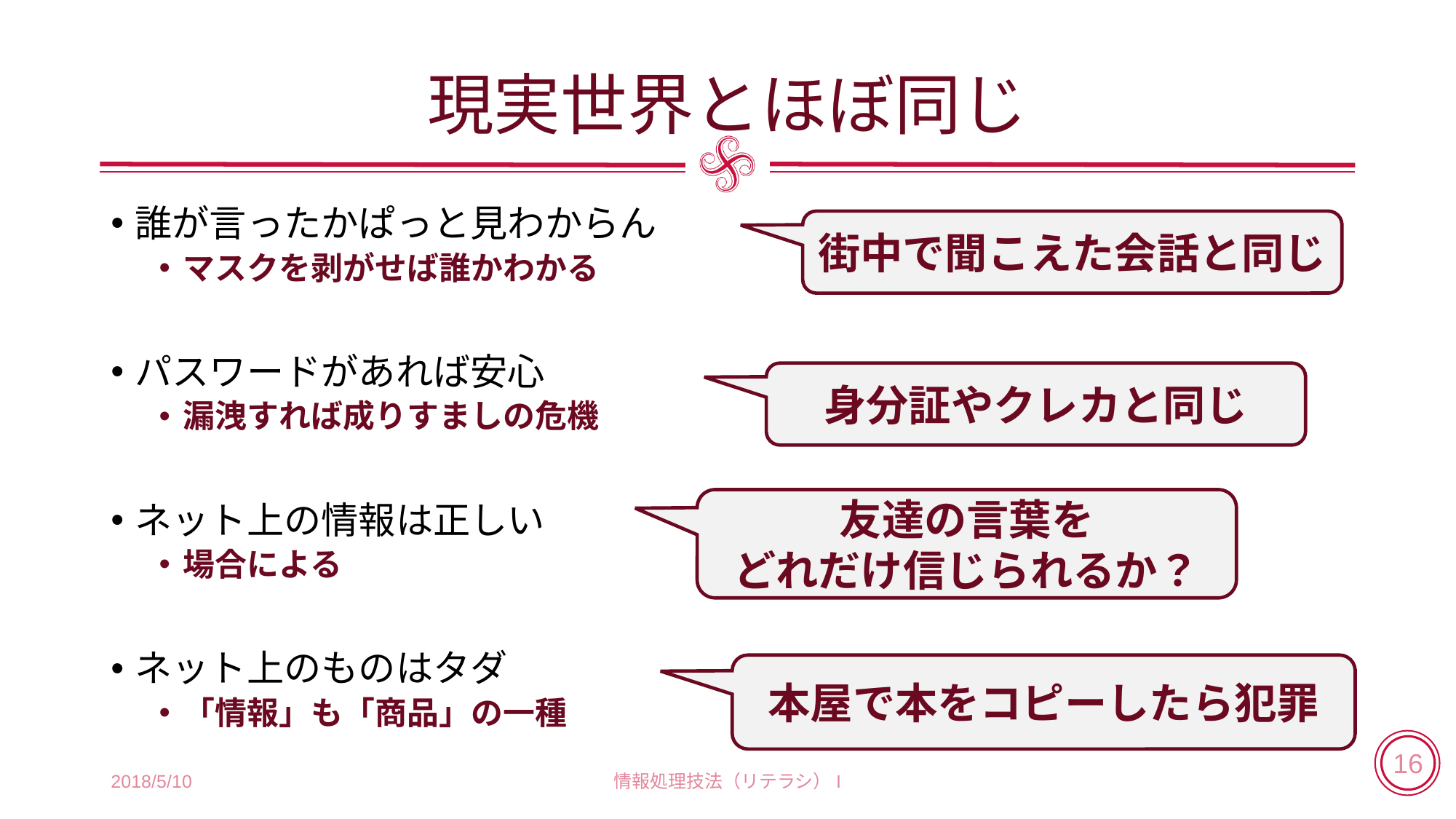

# 現実世界とほぼ同じ
誰が言ったかぱっと見わからん
マスクを剥がせば誰かわかる

パスワードがあれば安心
漏洩すれば成りすましの危機

ネット上の情報は正しい
場合による

ネット上のものはタダ
「情報」も「商品」の一種
街中で聞こえた会話と同じ
身分証やクレカと同じ
友達の言葉を
どれだけ信じられるか？
本屋で本をコピーしたら犯罪
2018/5/10
情報処理技法（リテラシ）I